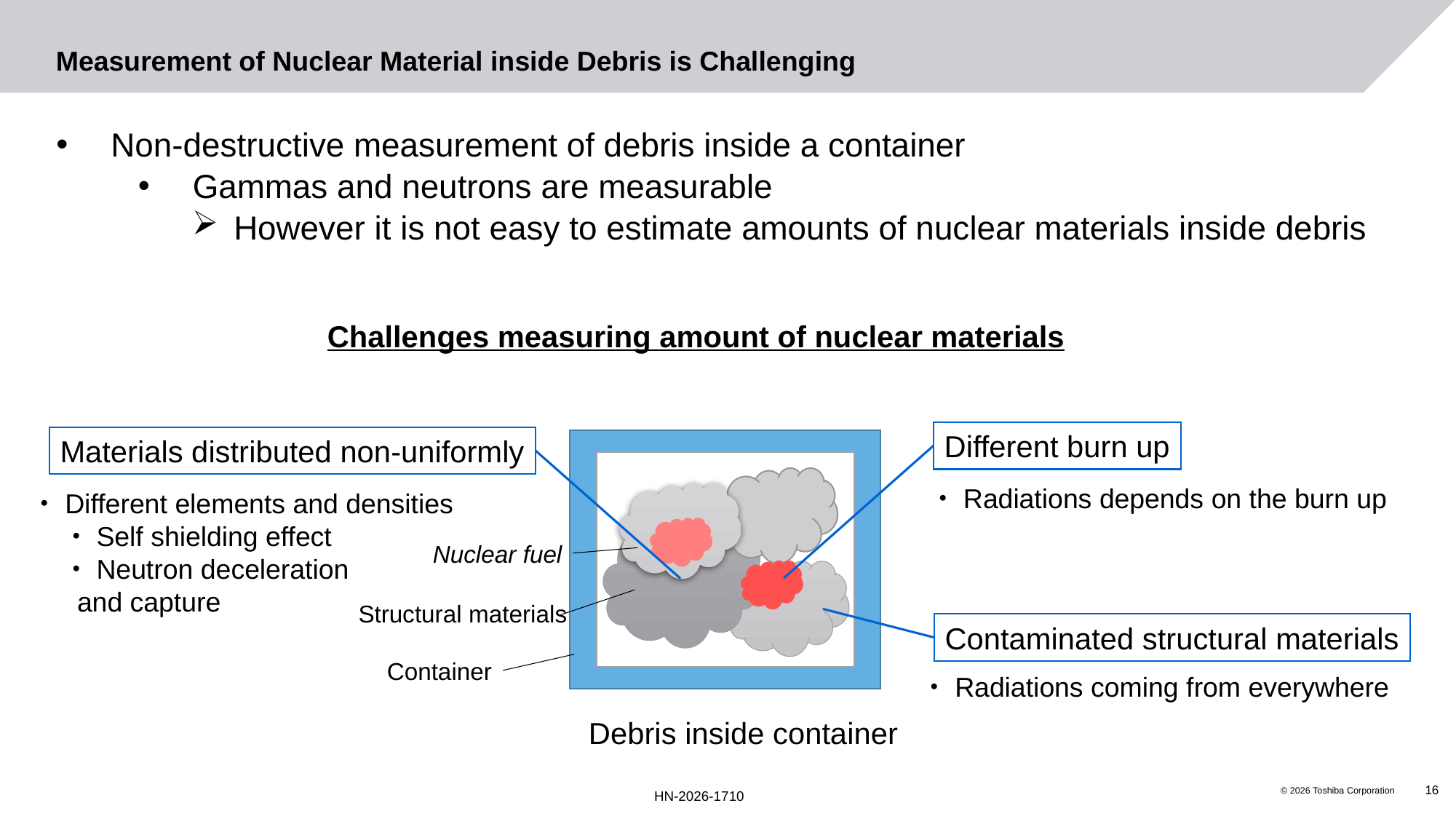

# Measurement of Nuclear Material inside Debris is Challenging
Non-destructive measurement of debris inside a container
Gammas and neutrons are measurable
However it is not easy to estimate amounts of nuclear materials inside debris
Challenges measuring amount of nuclear materials
Different burn up
Materials distributed non-uniformly

・Radiations depends on the burn up
・Different elements and densities
    ・Self shielding effect
    ・Neutron deceleration
      and capture
Nuclear fuel
Structural materials
Contaminated structural materials
Container
・Radiations coming from everywhere
Debris inside container